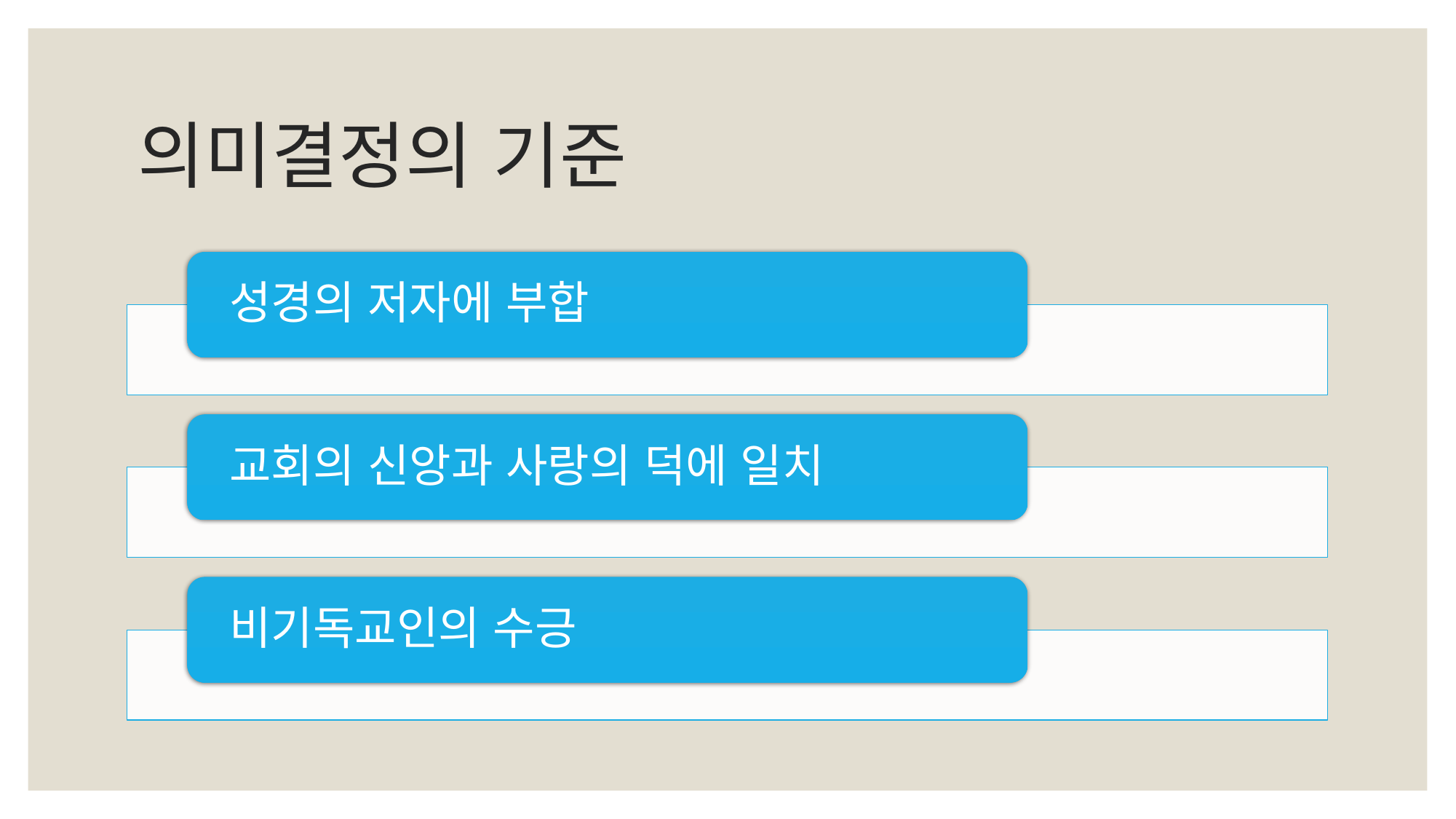

# 의미결정의 기준
성경의 저자에 부합
교회의 신앙과 사랑의 덕에 일치
비기독교인의 수긍